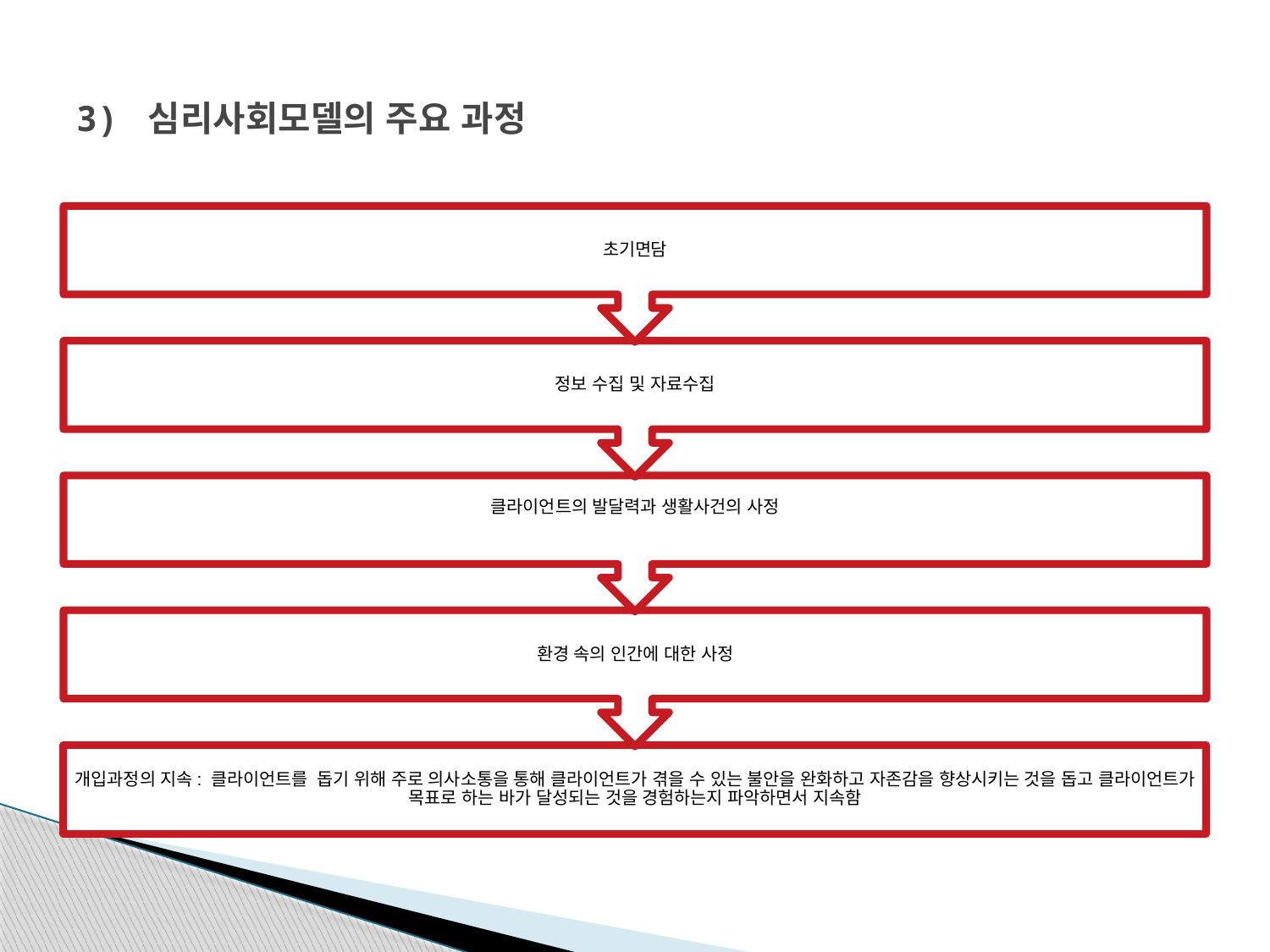

# 3) 심리사회모델의 주요 과정
개입과정의 지속: 클라이언트를  돕기 위해 주로 의사소통을 통해 클라이언트가 겪을 수 있는 불안을 완화하고 자존감을 향상시키는 것을 돕고 클라이언트가 목표로 하는 바가 달성되는 것을 경험하는지 파악하면서 지속함
환경 속의 인간에 대한 사정
클라이언트의 발달력과 생활사건의 사정

정보 수집 및 자료수집
초기면담